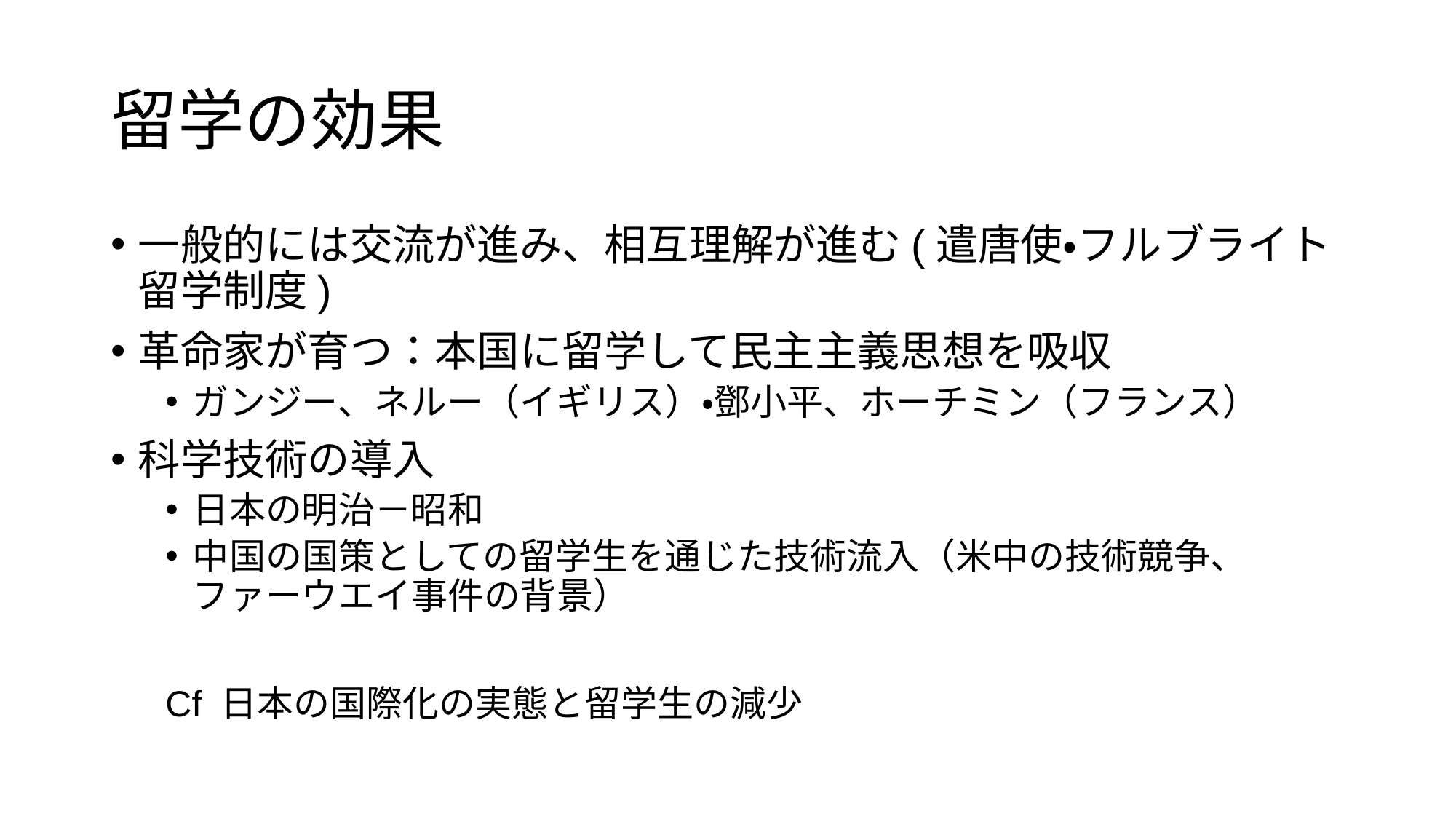

# 留学の効果
一般的には交流が進み、相互理解が進む(遣唐使・フルブライト留学制度)
革命家が育つ：本国に留学して民主主義思想を吸収
ガンジー、ネルー（イギリス）・鄧小平、ホーチミン（フランス）
科学技術の導入
日本の明治－昭和
中国の国策としての留学生を通じた技術流入（米中の技術競争、ファーウエイ事件の背景）

Cf 日本の国際化の実態と留学生の減少